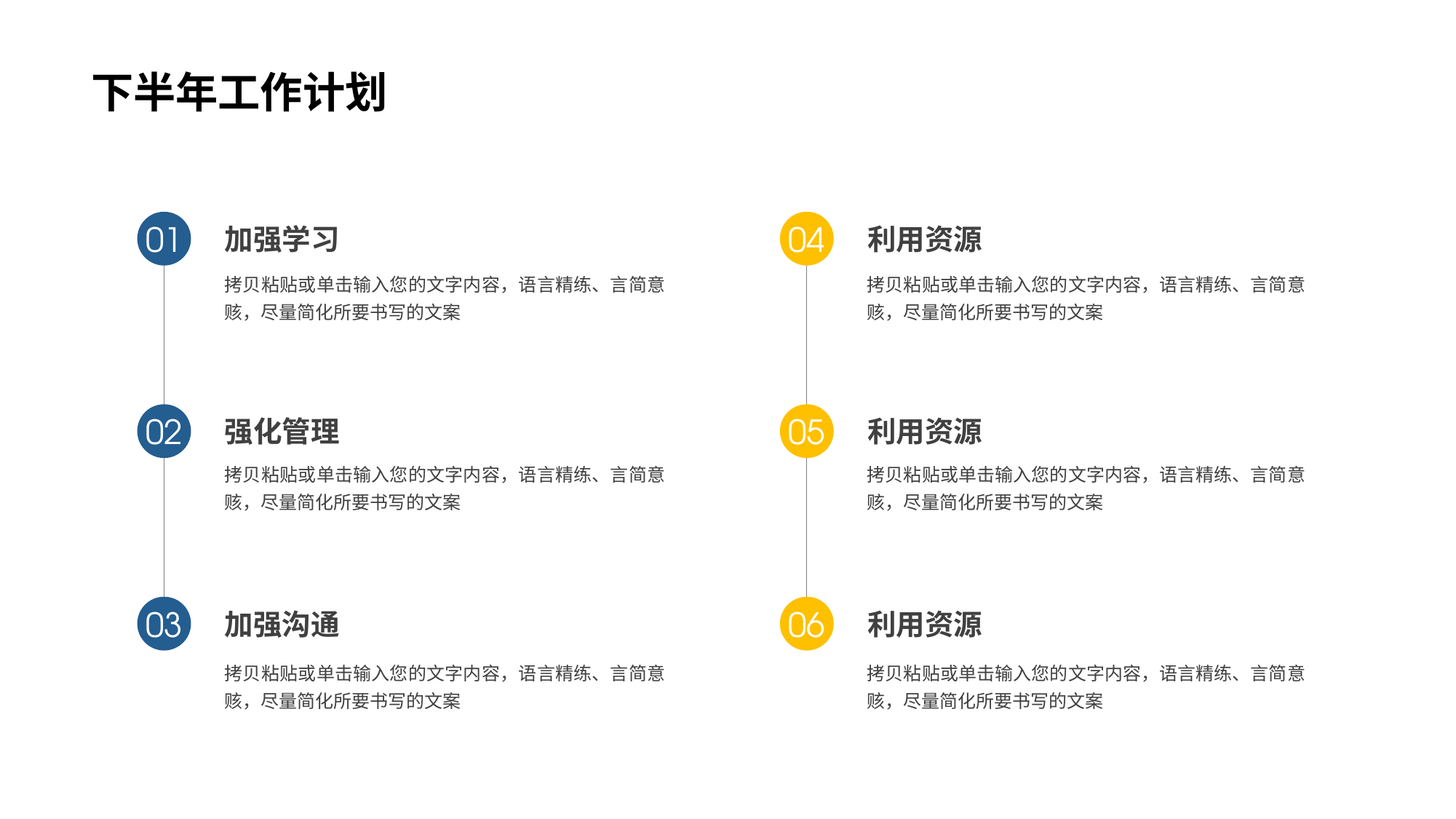

# 下半年工作计划
01
04
利用资源
拷贝粘贴或单击输入您的文字内容，语言精练、言简意赅，尽量简化所要书写的文案
加强学习
拷贝粘贴或单击输入您的文字内容，语言精练、言简意赅，尽量简化所要书写的文案
02
05
强化管理
拷贝粘贴或单击输入您的文字内容，语言精练、言简意赅，尽量简化所要书写的文案
利用资源
拷贝粘贴或单击输入您的文字内容，语言精练、言简意赅，尽量简化所要书写的文案
03
06
利用资源
拷贝粘贴或单击输入您的文字内容，语言精练、言简意赅，尽量简化所要书写的文案
加强沟通
拷贝粘贴或单击输入您的文字内容，语言精练、言简意赅，尽量简化所要书写的文案